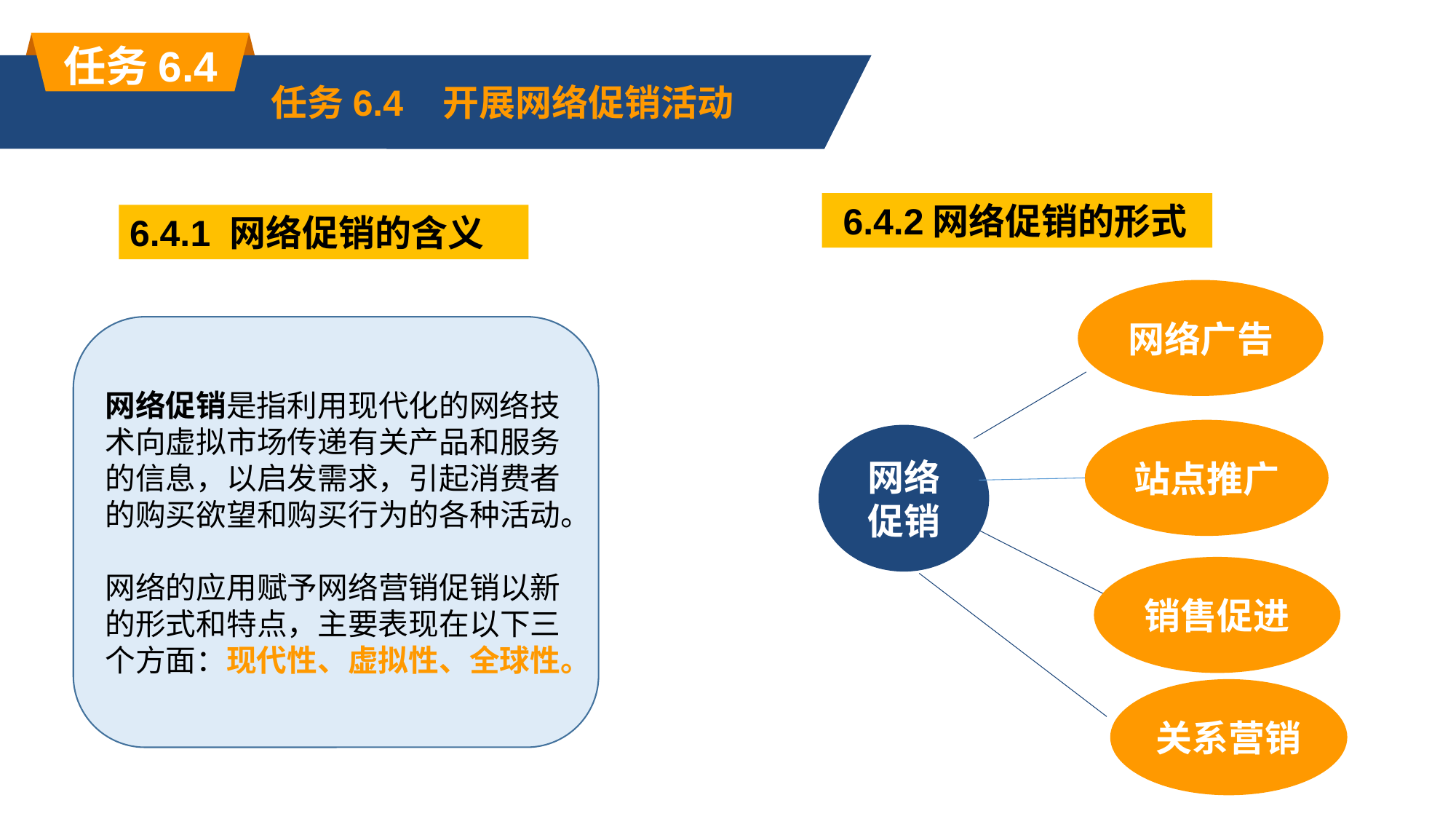

任务6.4

任务6.4   开展网络促销活动
 6.4.2网络促销的形式
6.4.1 网络促销的含义
网络广告
网络促销是指利用现代化的网络技术向虚拟市场传递有关产品和服务的信息，以启发需求，引起消费者的购买欲望和购买行为的各种活动。

网络的应用赋予网络营销促销以新的形式和特点，主要表现在以下三个方面：现代性、虚拟性、全球性。
站点推广
网络促销
销售促进
关系营销